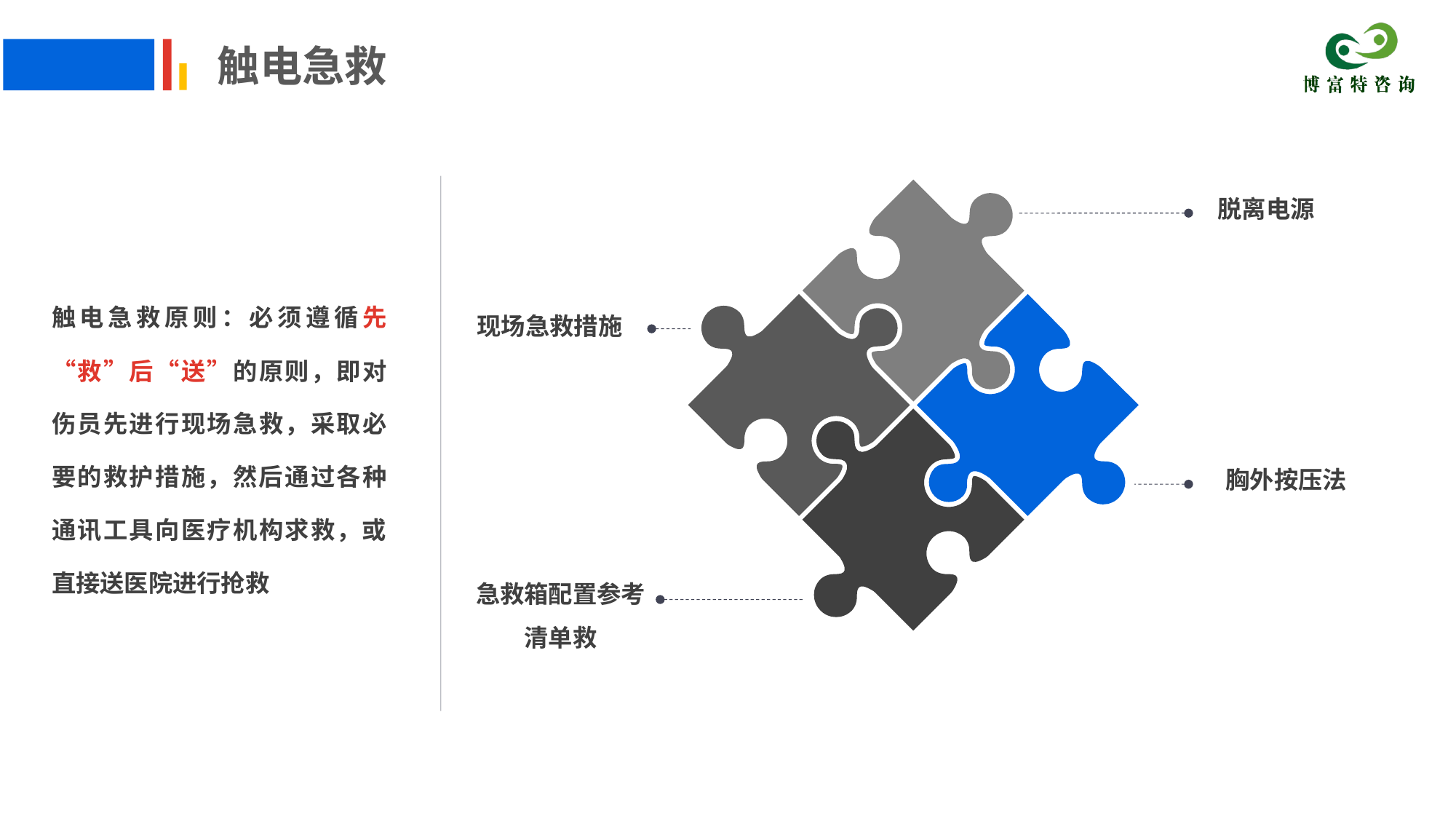

触电急救

脱离电源

触电急救原则：必须遵循先“救”后“送”的原则，即对伤员先进行现场急救，采取必要的救护措施，然后通过各种通讯工具向医疗机构求救，或直接送医院进行抢救
现场急救措施

胸外按压法

急救箱配置参考清单救